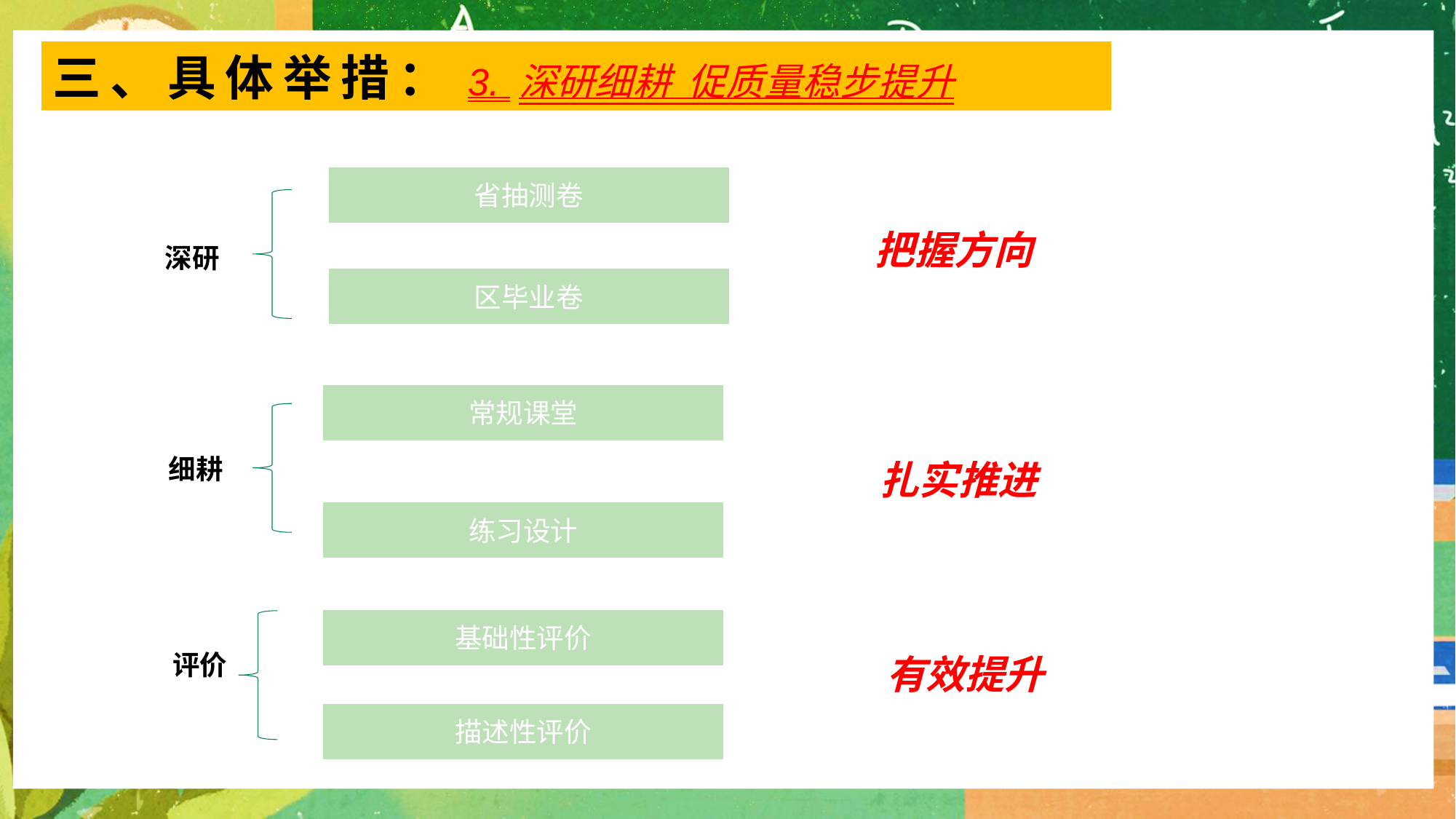

三、具体举措：3. 深研细耕  促质量稳步提升
省抽测卷

把握方向
深研
区毕业卷
常规课堂

细耕
扎实推进
练习设计

基础性评价
评价
有效提升
描述性评价